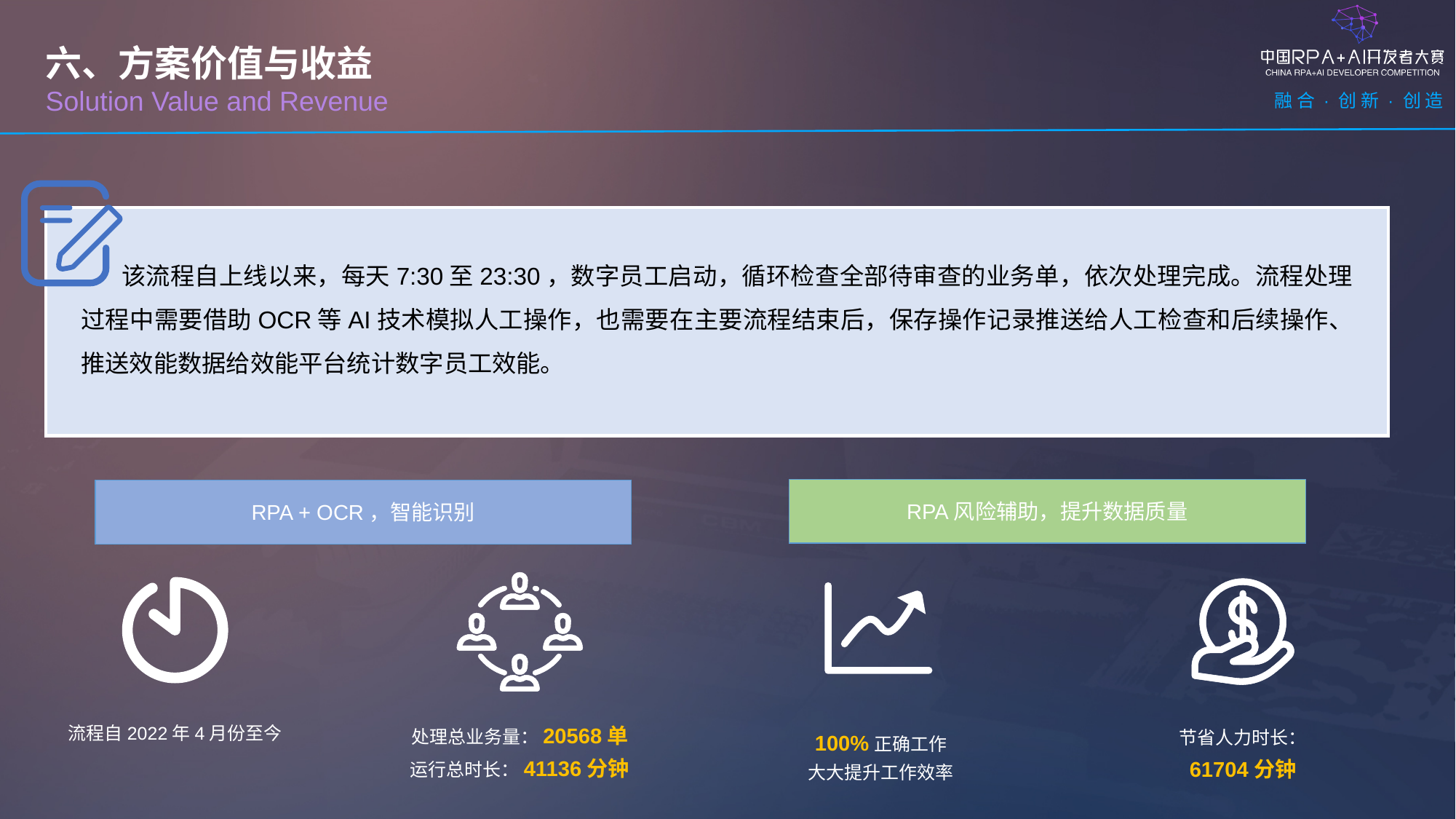

六、方案价值与收益
Solution Value and Revenue

       该流程自上线以来，每天7:30至23:30，数字员工启动，循环检查全部待审查的业务单，依次处理完成。流程处理过程中需要借助OCR等AI技术模拟人工操作，也需要在主要流程结束后，保存操作记录推送给人工检查和后续操作、推送效能数据给效能平台统计数字员工效能。
RPA风险辅助，提升数据质量
RPA + OCR，智能识别

处理总业务量：20568单
运行总时长：41136分钟
节省人力时长：
61704分钟
100%正确工作
大大提升工作效率
流程自2022年4月份至今